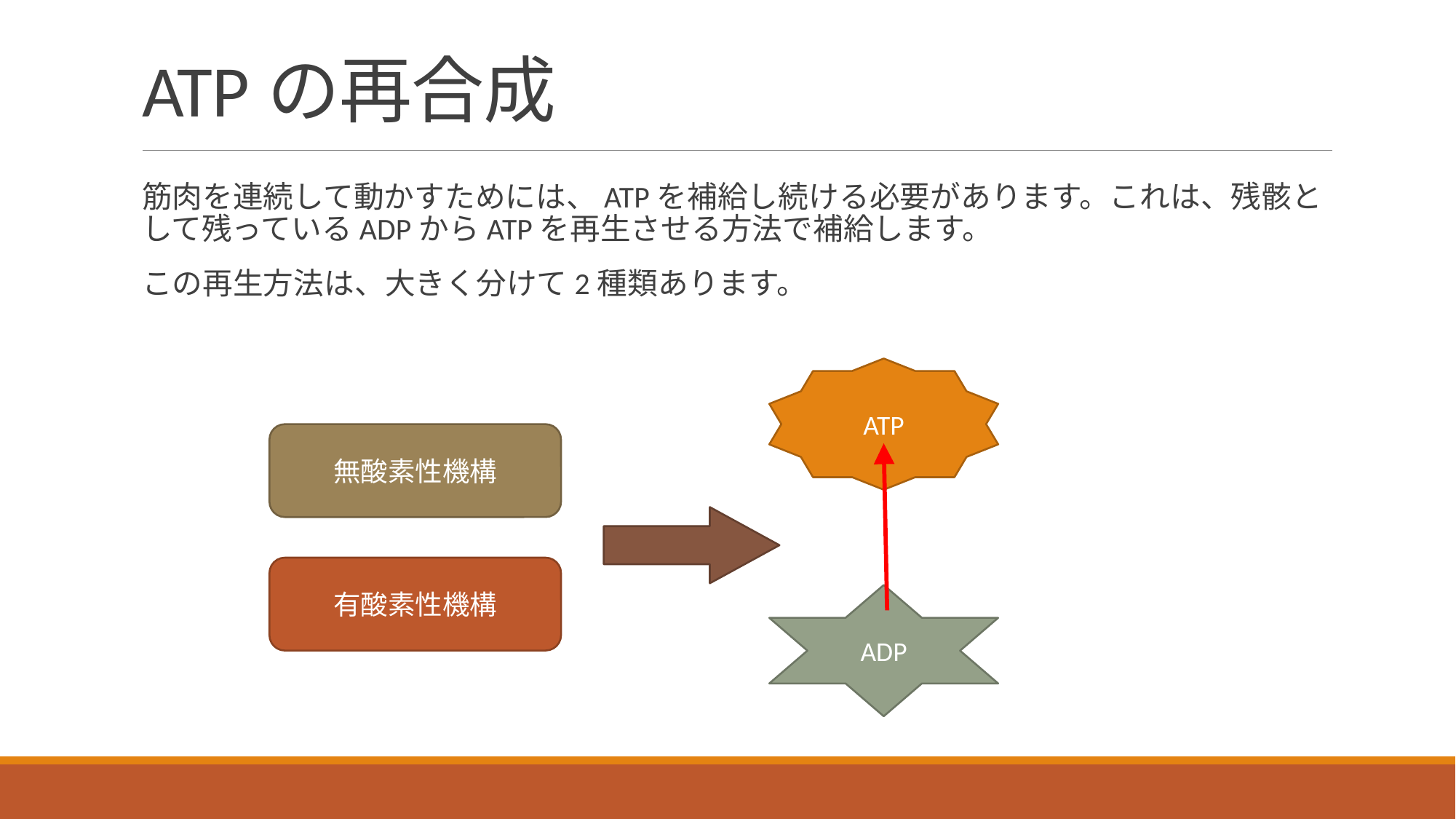

# ATPの再合成
筋肉を連続して動かすためには、ATPを補給し続ける必要があります。これは、残骸として残っているADPからATPを再生させる方法で補給します。
この再生方法は、大きく分けて2種類あります。
ATP
無酸素性機構

有酸素性機構
ADP